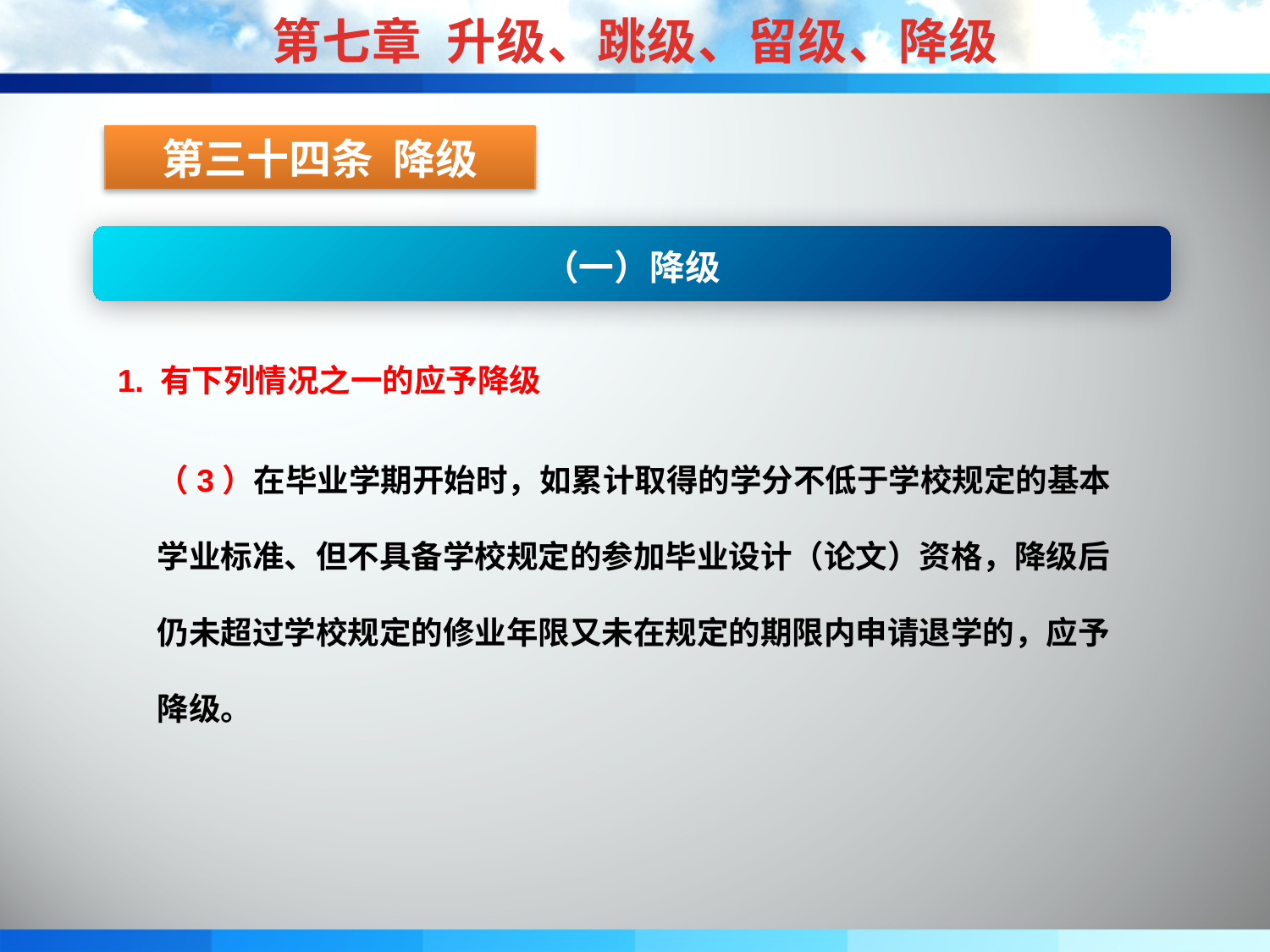

第七章  升级、跳级、留级、降级
第三十四条  降级

（一）降级
1. 有下列情况之一的应予降级
（3）在毕业学期开始时，如累计取得的学分不低于学校规定的基本学业标准、但不具备学校规定的参加毕业设计（论文）资格，降级后仍未超过学校规定的修业年限又未在规定的期限内申请退学的，应予降级。